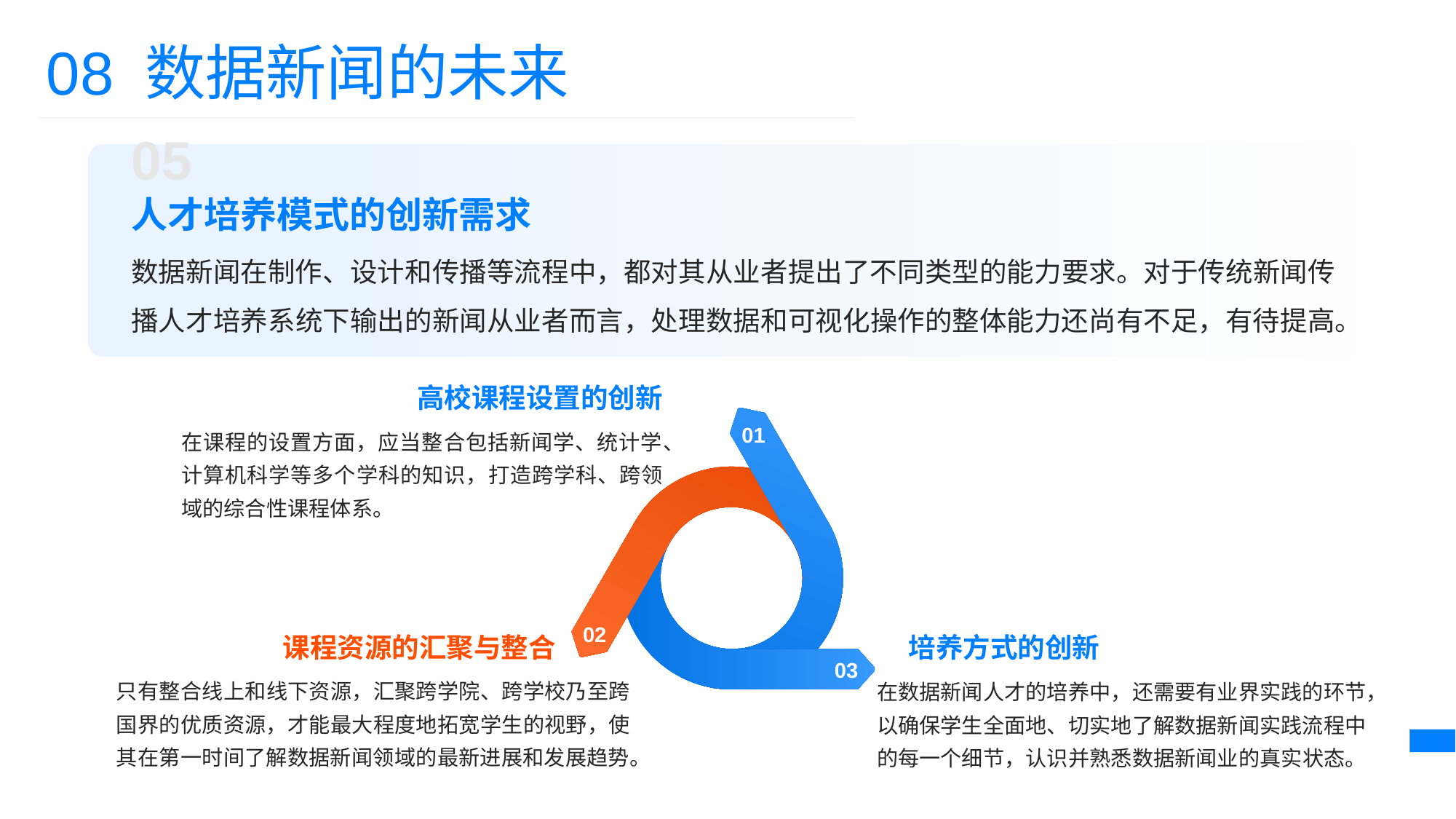

08 数据新闻的未来
05

人才培养模式的创新需求
数据新闻在制作、设计和传播等流程中，都对其从业者提出了不同类型的能力要求。对于传统新闻传播人才培养系统下输出的新闻从业者而言，处理数据和可视化操作的整体能力还尚有不足，有待提高。
高校课程设置的创新
01
在课程的设置方面，应当整合包括新闻学、统计学、计算机科学等多个学科的知识，打造跨学科、跨领域的综合性课程体系。

培养方式的创新
课程资源的汇聚与整合
02
03
只有整合线上和线下资源，汇聚跨学院、跨学校乃至跨国界的优质资源，才能最大程度地拓宽学生的视野，使其在第一时间了解数据新闻领域的最新进展和发展趋势。
在数据新闻人才的培养中，还需要有业界实践的环节，以确保学生全面地、切实地了解数据新闻实践流程中的每一个细节，认识并熟悉数据新闻业的真实状态。